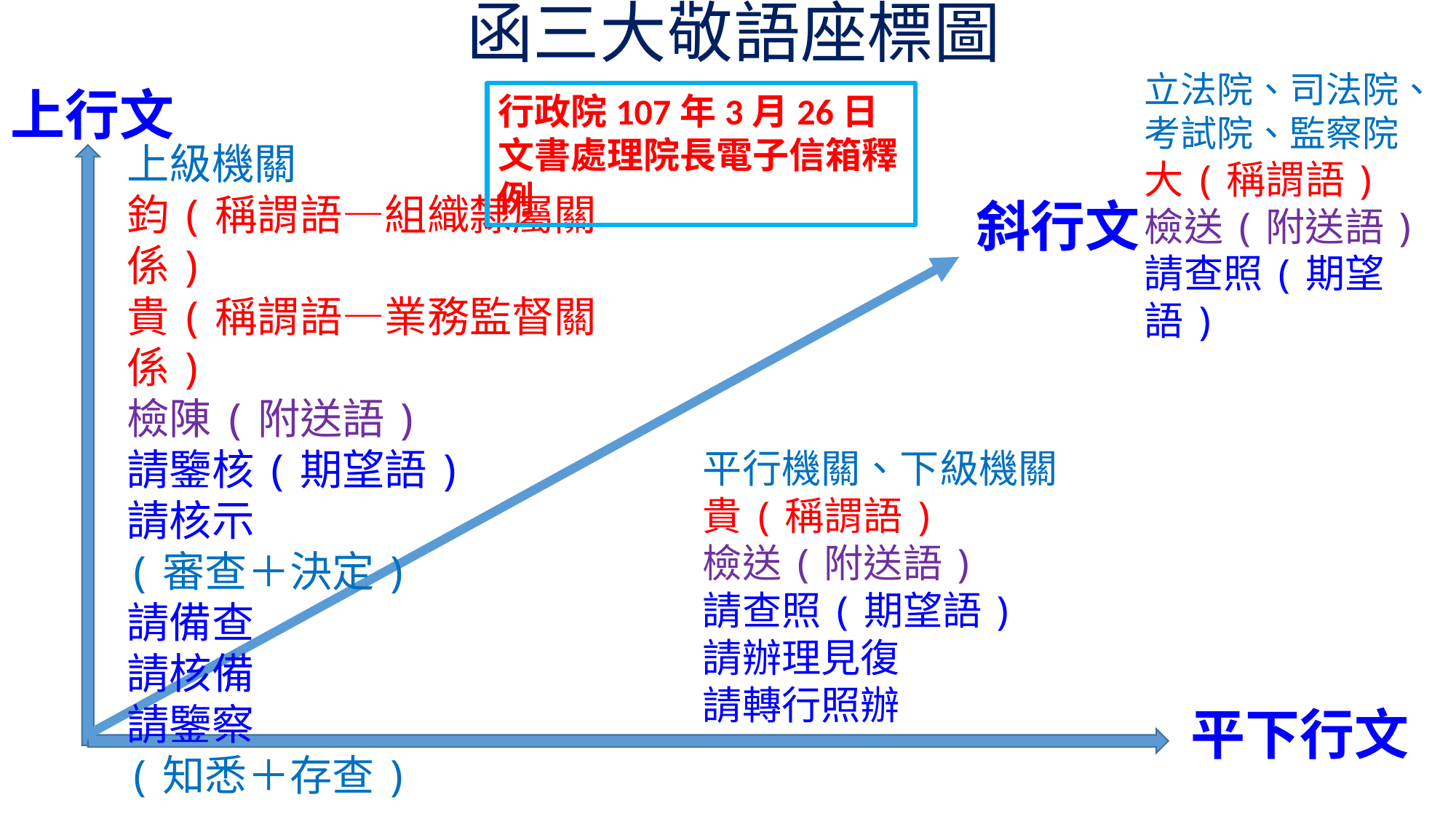

# 函三大敬語座標圖
立法院、司法院、
考試院、監察院
大(稱謂語)
檢送(附送語)
請查照(期望語)
上行文
行政院107年3月26日文書處理院長電子信箱釋例
上級機關
鈞(稱謂語—組織隸屬關係)
貴(稱謂語—業務監督關係)
檢陳(附送語)
請鑒核(期望語)
請核示
(審查＋決定)
請備查
請核備
請鑒察
(知悉＋存查)

斜行文
平行機關、下級機關
貴(稱謂語)
檢送(附送語)
請查照(期望語)
請辦理見復
請轉行照辦
平下行文